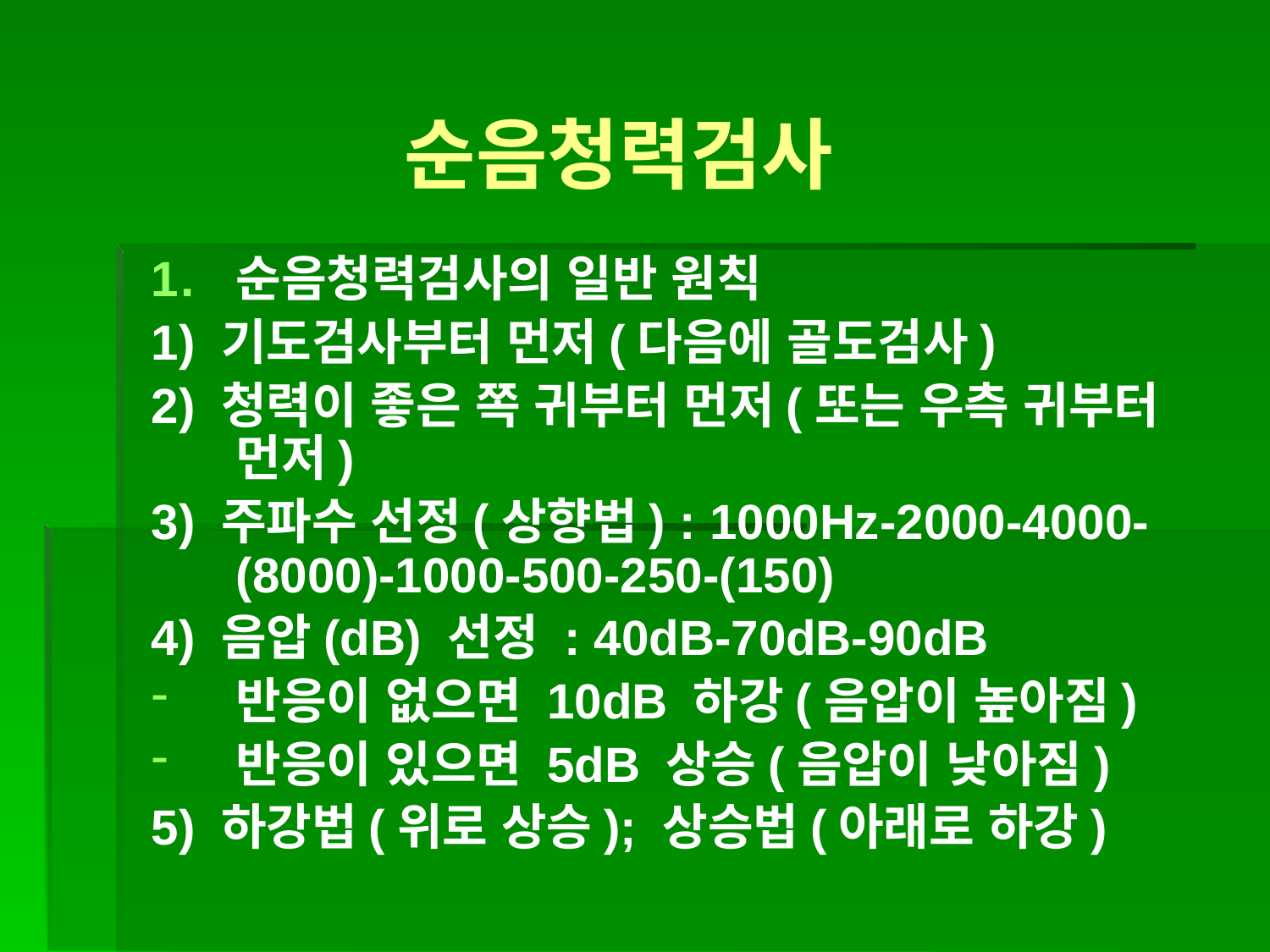

순음청력검사
순음청력검사의 일반 원칙
1) 기도검사부터 먼저(다음에 골도검사)
2) 청력이 좋은 쪽 귀부터 먼저(또는 우측 귀부터 먼저)
3) 주파수 선정(상향법) : 1000Hz-2000-4000-(8000)-1000-500-250-(150)
4) 음압(dB) 선정 : 40dB-70dB-90dB
반응이 없으면 10dB 하강(음압이 높아짐)
반응이 있으면 5dB 상승(음압이 낮아짐)
5) 하강법(위로 상승); 상승법(아래로 하강)